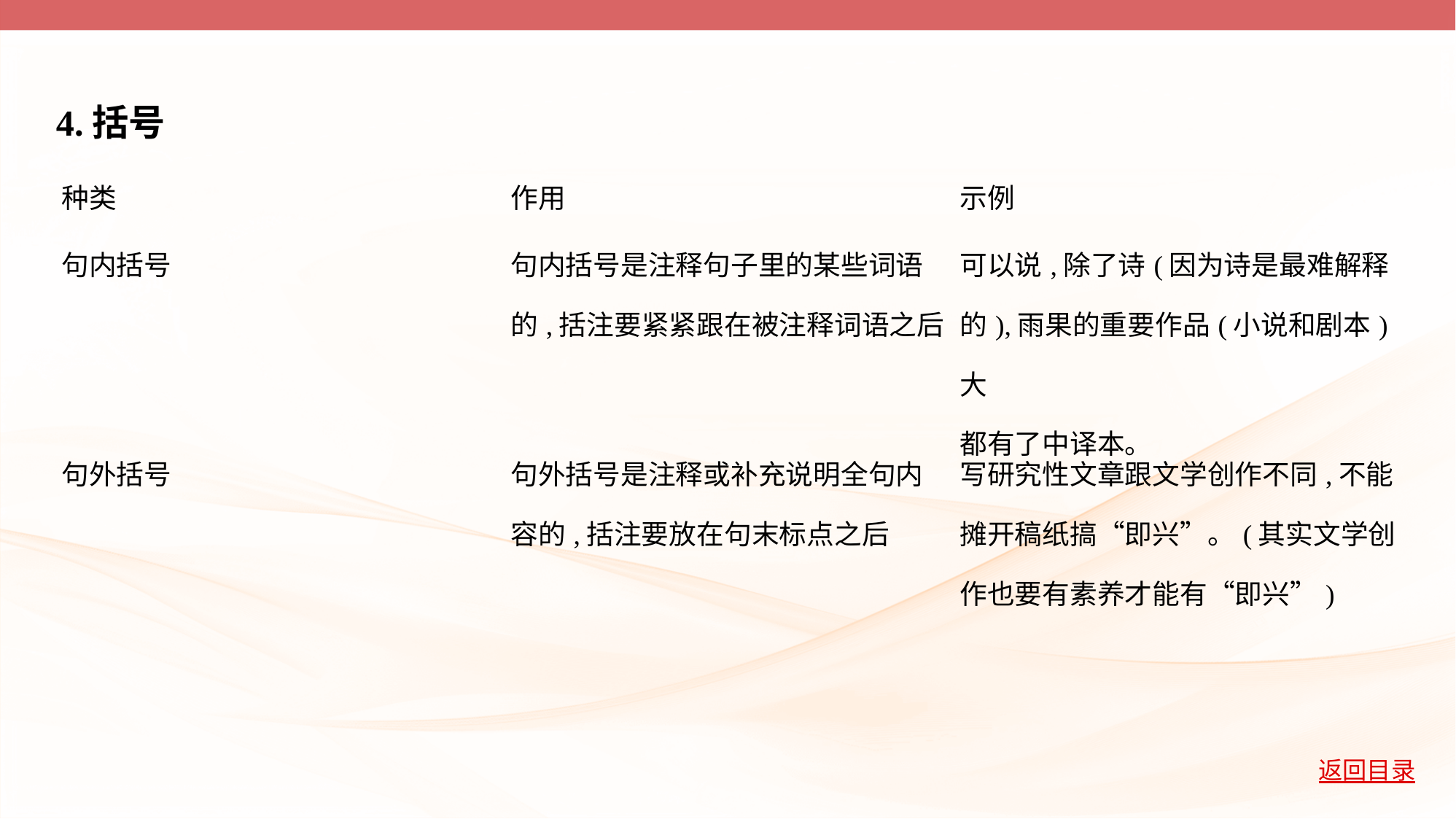

4.括号
| 种类 | 作用 | 示例 |
| --- | --- | --- |
| 句内括号 | 句内括号是注释句子里的某些词语 的,括注要紧紧跟在被注释词语之后 | 可以说,除了诗(因为诗是最难解释 的),雨果的重要作品(小说和剧本)大 都有了中译本。 |
| 句外括号 | 句外括号是注释或补充说明全句内 容的,括注要放在句末标点之后 | 写研究性文章跟文学创作不同,不能 摊开稿纸搞“即兴”。(其实文学创 作也要有素养才能有“即兴”) |